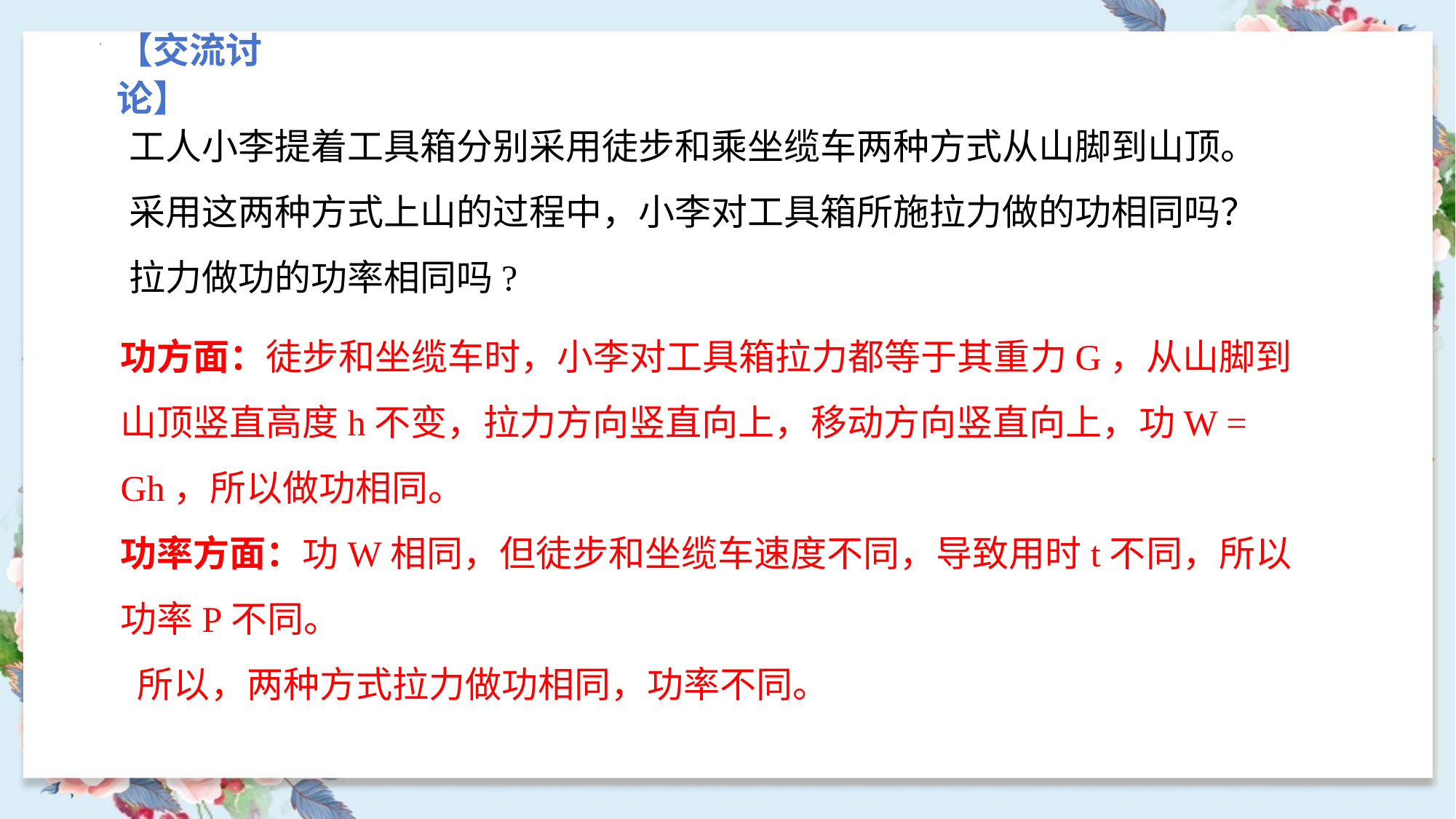

【交流讨论】
工人小李提着工具箱分别采用徒步和乘坐缆车两种方式从山脚到山顶。采用这两种方式上山的过程中，小李对工具箱所施拉力做的功相同吗？拉力做功的功率相同吗?
功方面：徒步和坐缆车时，小李对工具箱拉力都等于其重力G，从山脚到山顶竖直高度h不变，拉力方向竖直向上，移动方向竖直向上，功W = Gh，所以做功相同。
功率方面：功W相同，但徒步和坐缆车速度不同，导致用时t不同，所以功率P不同。
 所以，两种方式拉力做功相同，功率不同。